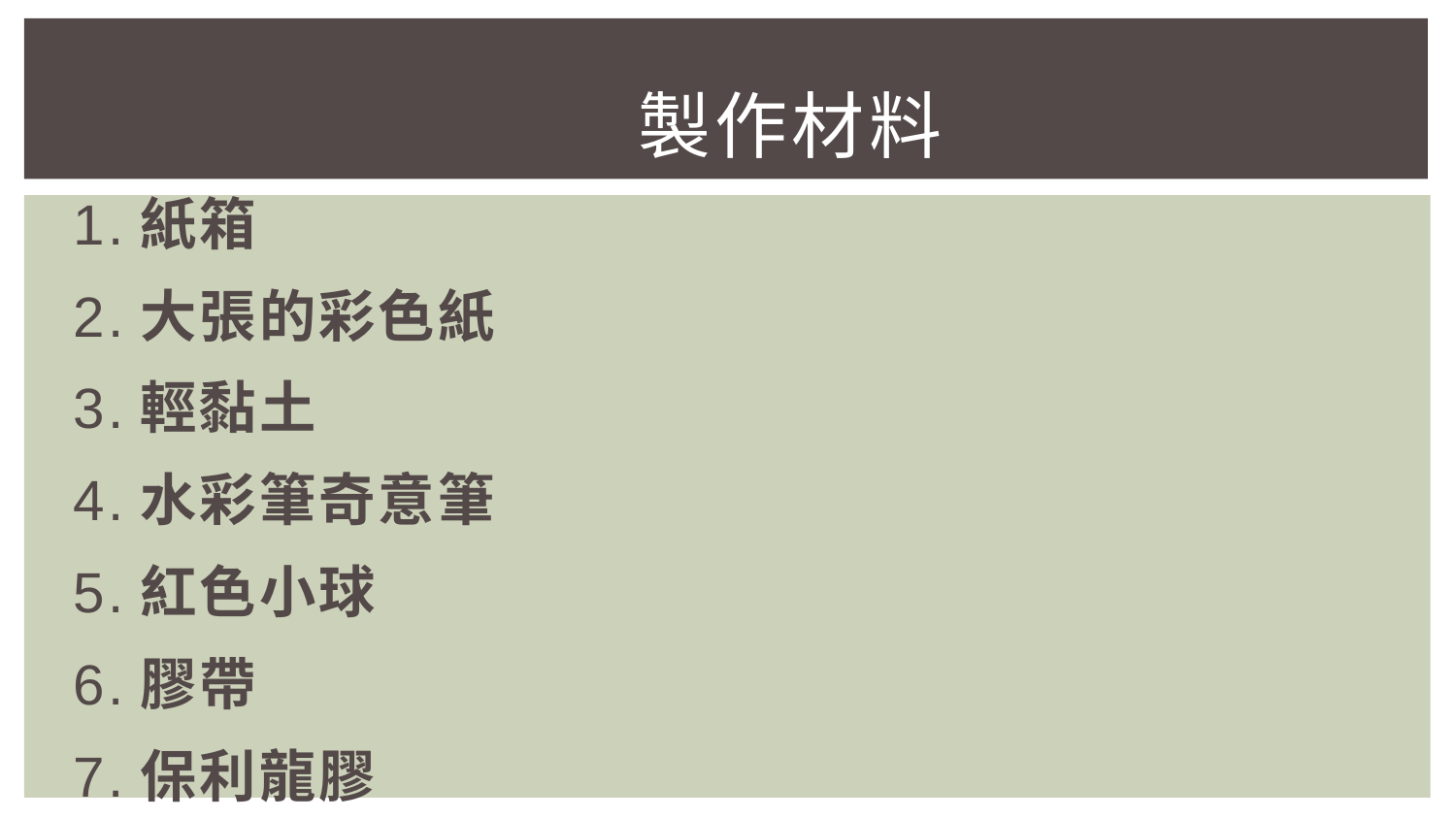

# 製作材料
1.紙箱
2.大張的彩色紙
3.輕黏土
4.水彩筆奇意筆
5.紅色小球
6.膠帶
7.保利龍膠